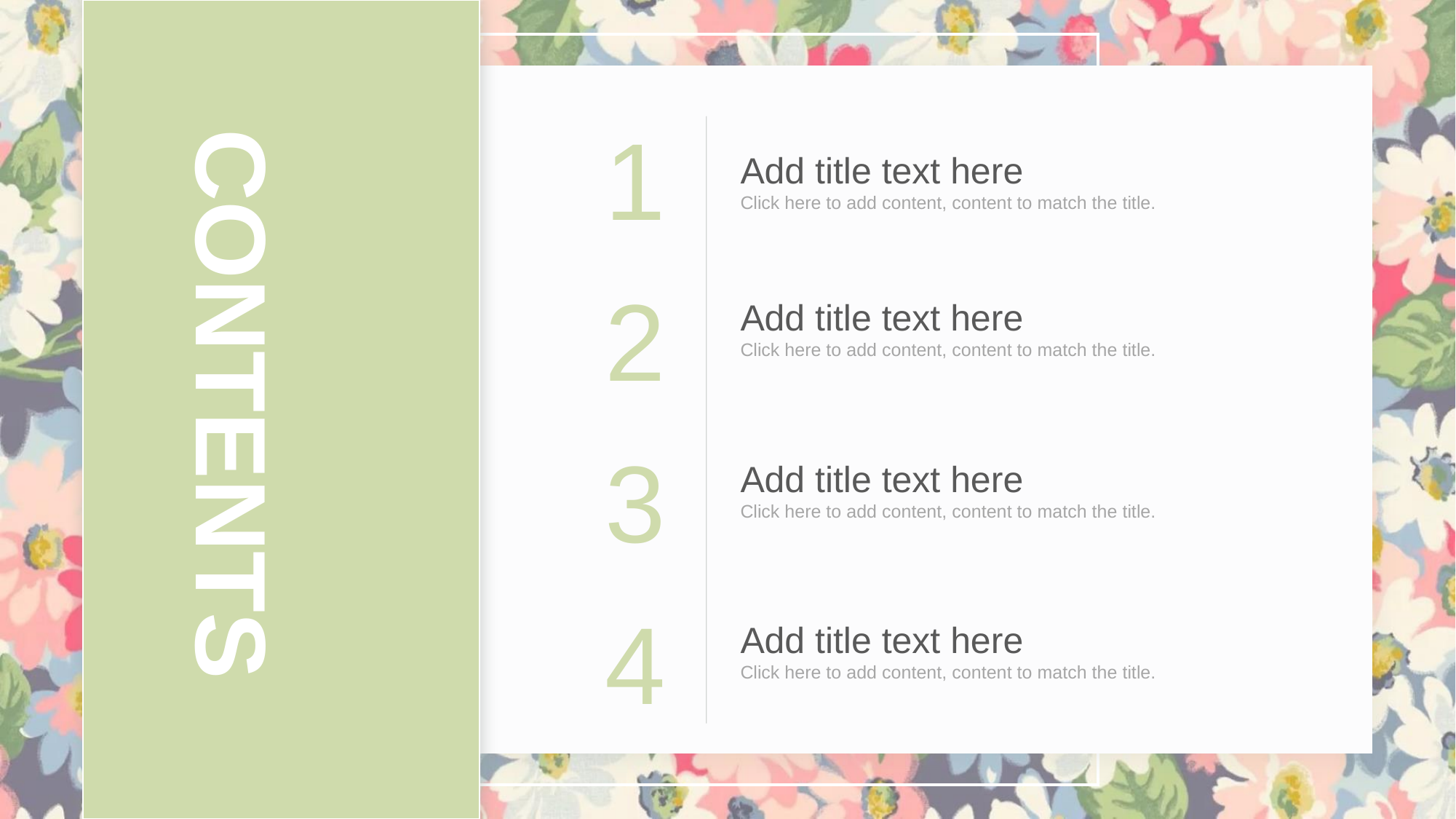

行业PPT模板http://www.1ppt.com/hangye/

1
Add title text here
Click here to add content, content to match the title.
2
Add title text here
Click here to add content, content to match the title.
CONTENTS
3
Add title text here
Click here to add content, content to match the title.
4
Add title text here
Click here to add content, content to match the title.